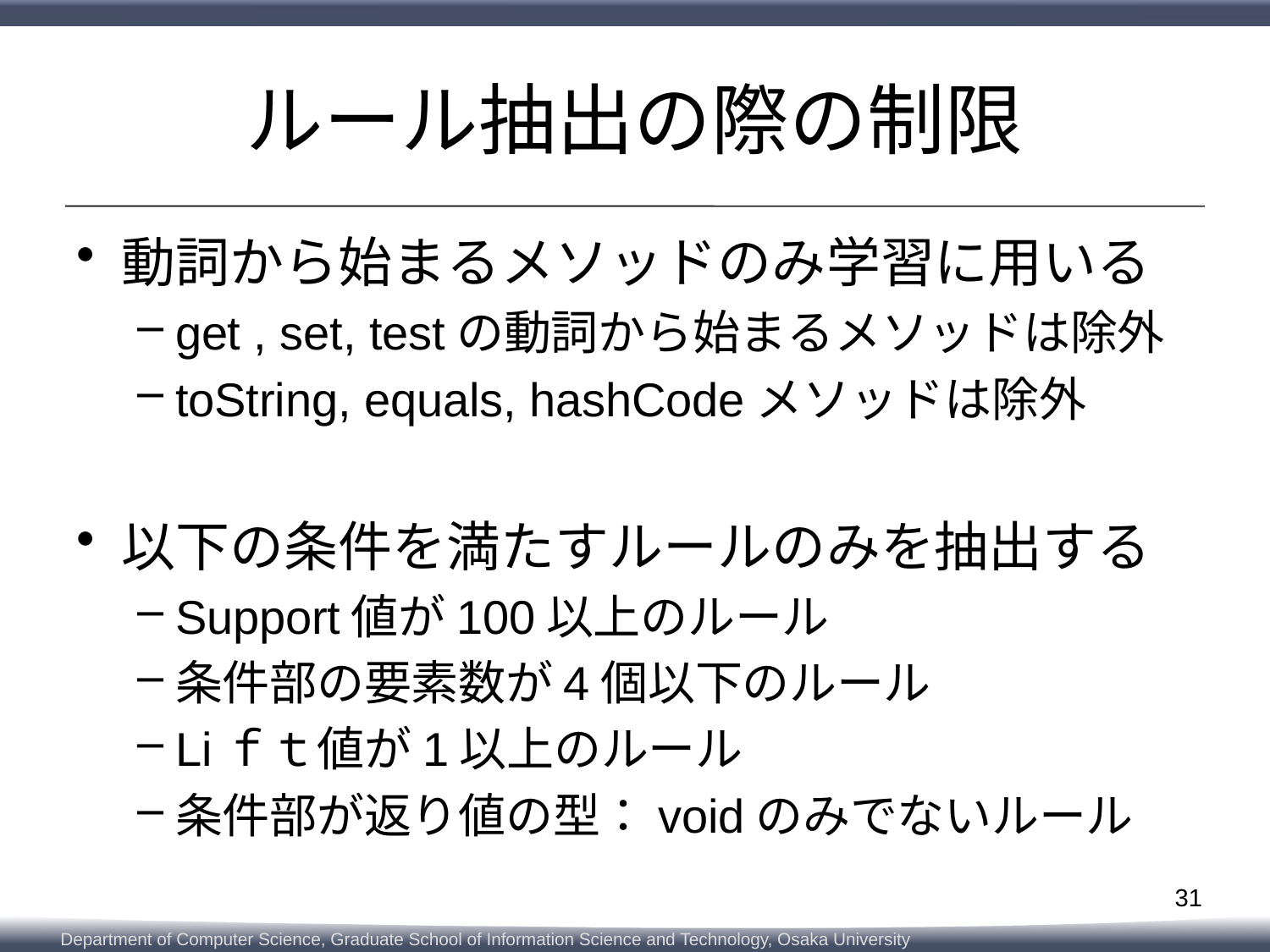

# ルール抽出の際の制限
動詞から始まるメソッドのみ学習に用いる
get , set, testの動詞から始まるメソッドは除外
toString, equals, hashCodeメソッドは除外

以下の条件を満たすルールのみを抽出する
Support値が100以上のルール
条件部の要素数が4個以下のルール
Liｆｔ値が1以上のルール
条件部が返り値の型：voidのみでないルール

31